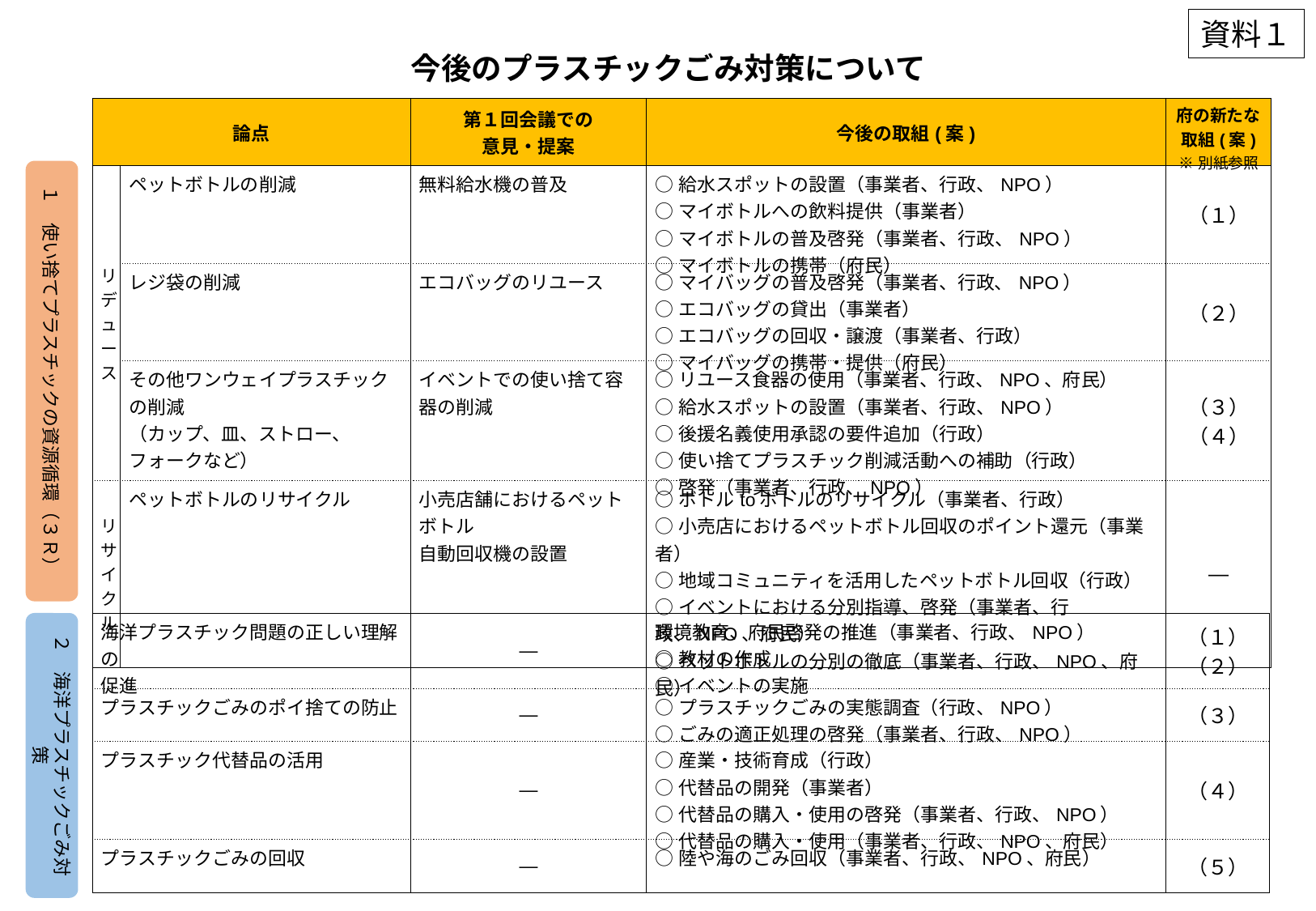

資料１
今後のプラスチックごみ対策について
| 論点 |  | 第１回会議での 意見・提案 | 今後の取組(案) | 府の新たな取組(案) ※別紙参照 |
| --- | --- | --- | --- | --- |
| リデュース | ペットボトルの削減 | 無料給水機の普及 | ○給水スポットの設置（事業者、行政、NPO） ○マイボトルへの飲料提供（事業者） ○マイボトルの普及啓発（事業者、行政、NPO） ○マイボトルの携帯（府民） | （１） |
|  | レジ袋の削減 | エコバッグのリユース | ○マイバッグの普及啓発（事業者、行政、NPO） ○エコバッグの貸出（事業者） ○エコバッグの回収・譲渡（事業者、行政） ○マイバッグの携帯・提供（府民） | （２） |
|  | その他ワンウェイプラスチックの削減 （カップ、皿、ストロー、フォークなど） | イベントでの使い捨て容器の削減 | ○リユース食器の使用（事業者、行政、NPO、府民） ○給水スポットの設置（事業者、行政、NPO） ○後援名義使用承認の要件追加（行政） ○使い捨てプラスチック削減活動への補助（行政） ○啓発（事業者、行政、NPO） | （３） （４） |
| リサイクル | ペットボトルのリサイクル | 小売店舗におけるペットボトル 自動回収機の設置 | ○ボトルtoボトルのリサイクル（事業者、行政） ○小売店におけるペットボトル回収のポイント還元（事業者） ○地域コミュニティを活用したペットボトル回収（行政） ○イベントにおける分別指導、啓発（事業者、行政、NPO、府民） ○ペットボトルの分別の徹底（事業者、行政、NPO、府民） | ― |
１　使い捨てプラスチックの資源循環（３Ｒ）
２　海洋プラスチックごみ対策
| 海洋プラスチック問題の正しい理解の 促進 | ― | 環境教育、府民啓発の推進（事業者、行政、NPO） ○教材の作成 ○イベントの実施 | （１） （２） |
| --- | --- | --- | --- |
| プラスチックごみのポイ捨ての防止 | ― | ○プラスチックごみの実態調査（行政、NPO） ○ごみの適正処理の啓発（事業者、行政、NPO） | （３） |
| プラスチック代替品の活用 | ― | ○産業・技術育成（行政） ○代替品の開発（事業者） ○代替品の購入・使用の啓発（事業者、行政、NPO） ○代替品の購入・使用（事業者、行政、NPO、府民） | （４） |
| プラスチックごみの回収 | ― | ○陸や海のごみ回収（事業者、行政、NPO、府民） | （５） |